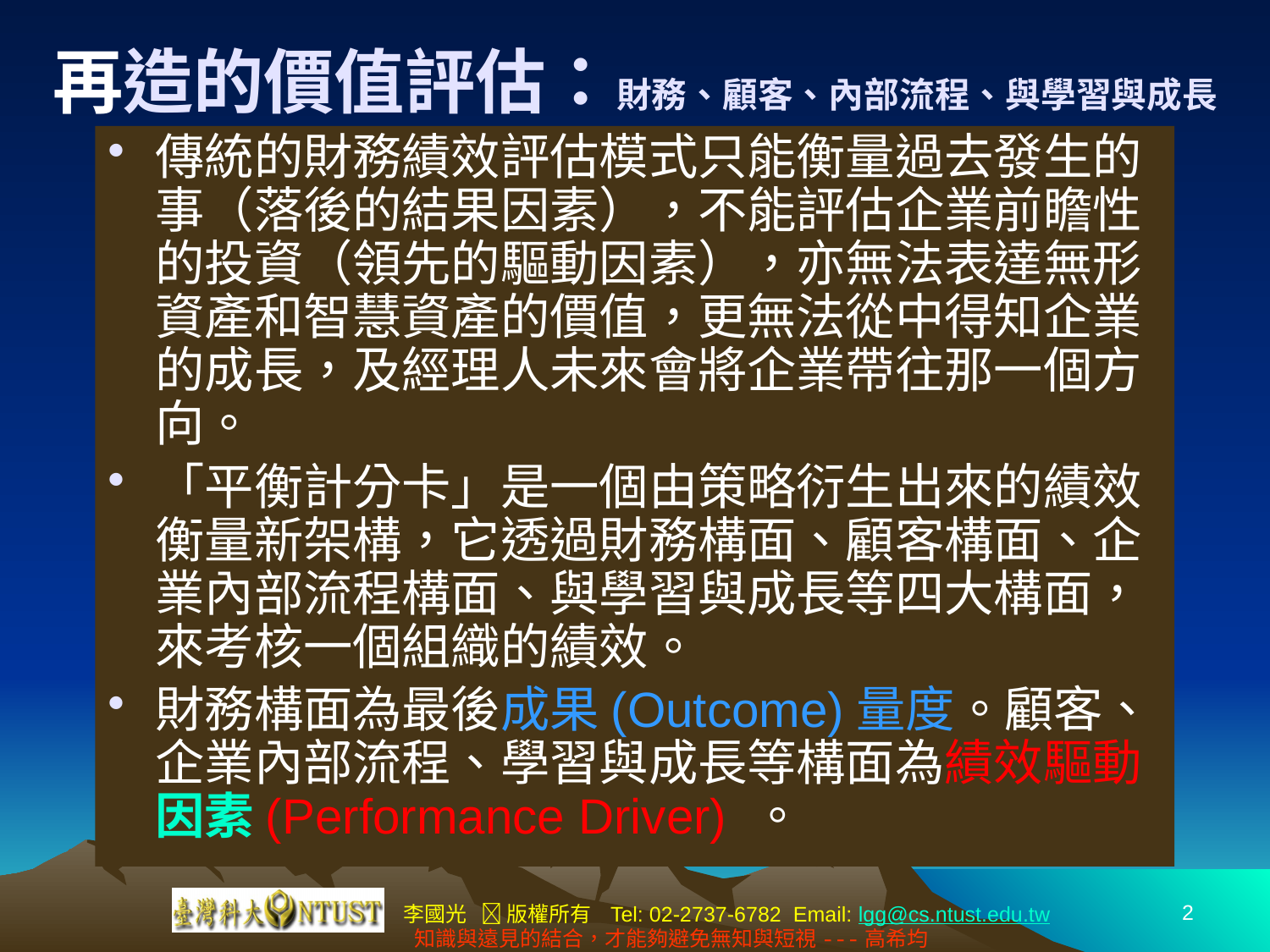

# 再造的價值評估：財務、顧客、內部流程、與學習與成長
傳統的財務績效評估模式只能衡量過去發生的事（落後的結果因素），不能評估企業前瞻性的投資（領先的驅動因素），亦無法表達無形資產和智慧資產的價值，更無法從中得知企業的成長，及經理人未來會將企業帶往那一個方向。
「平衡計分卡」是一個由策略衍生出來的績效衡量新架構，它透過財務構面、顧客構面、企業內部流程構面、與學習與成長等四大構面，來考核一個組織的績效。
財務構面為最後成果(Outcome)量度。顧客、企業內部流程、學習與成長等構面為績效驅動因素(Performance Driver) 。
2